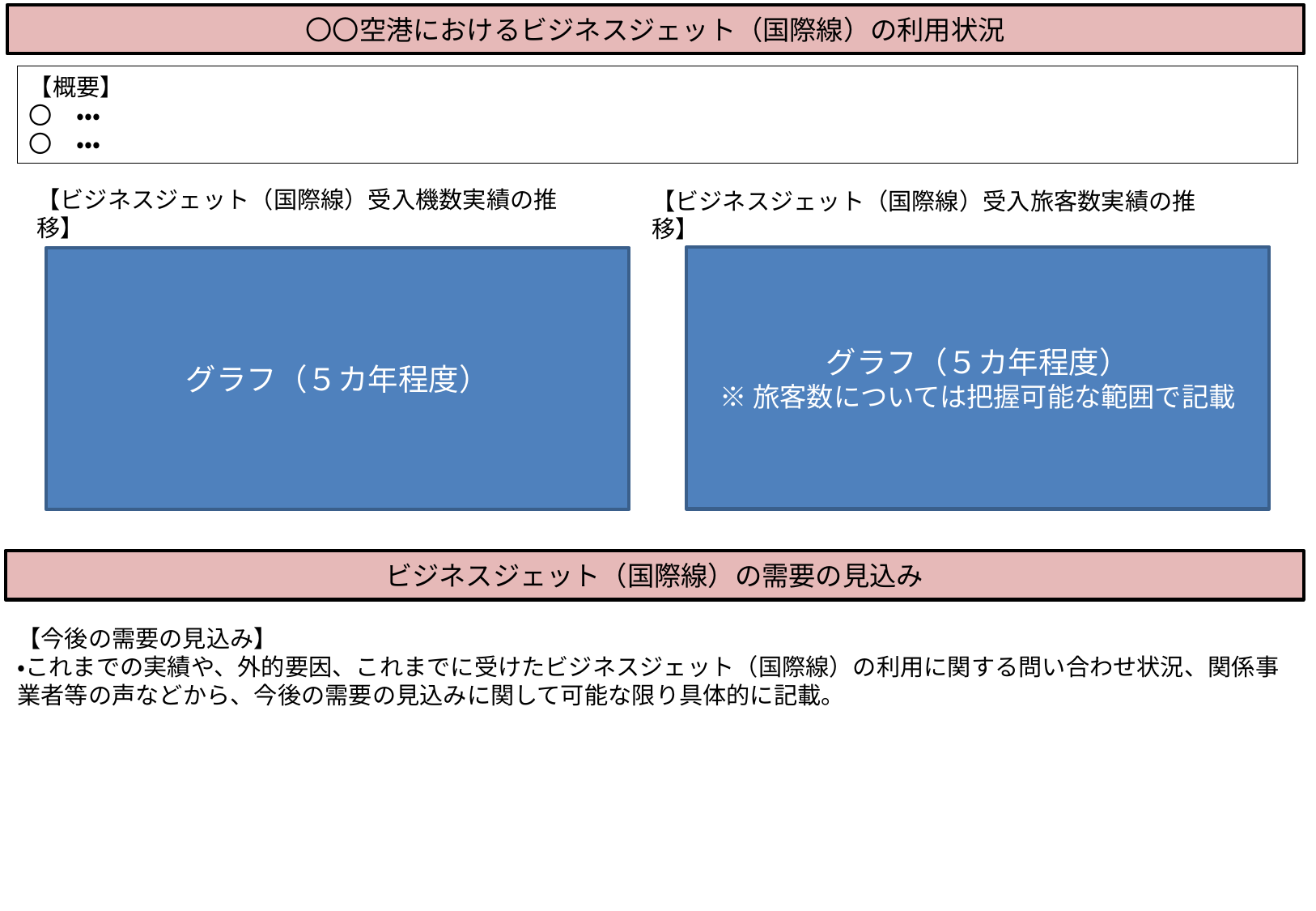

〇〇空港におけるビジネスジェット（国際線）の利用状況
【概要】
〇　・・・
〇　・・・
【ビジネスジェット（国際線）受入機数実績の推移】
【ビジネスジェット（国際線）受入旅客数実績の推移】
グラフ（５カ年程度）
※旅客数については把握可能な範囲で記載
グラフ（５カ年程度）
ビジネスジェット（国際線）の需要の見込み
【今後の需要の見込み】
・これまでの実績や、外的要因、これまでに受けたビジネスジェット（国際線）の利用に関する問い合わせ状況、関係事業者等の声などから、今後の需要の見込みに関して可能な限り具体的に記載。